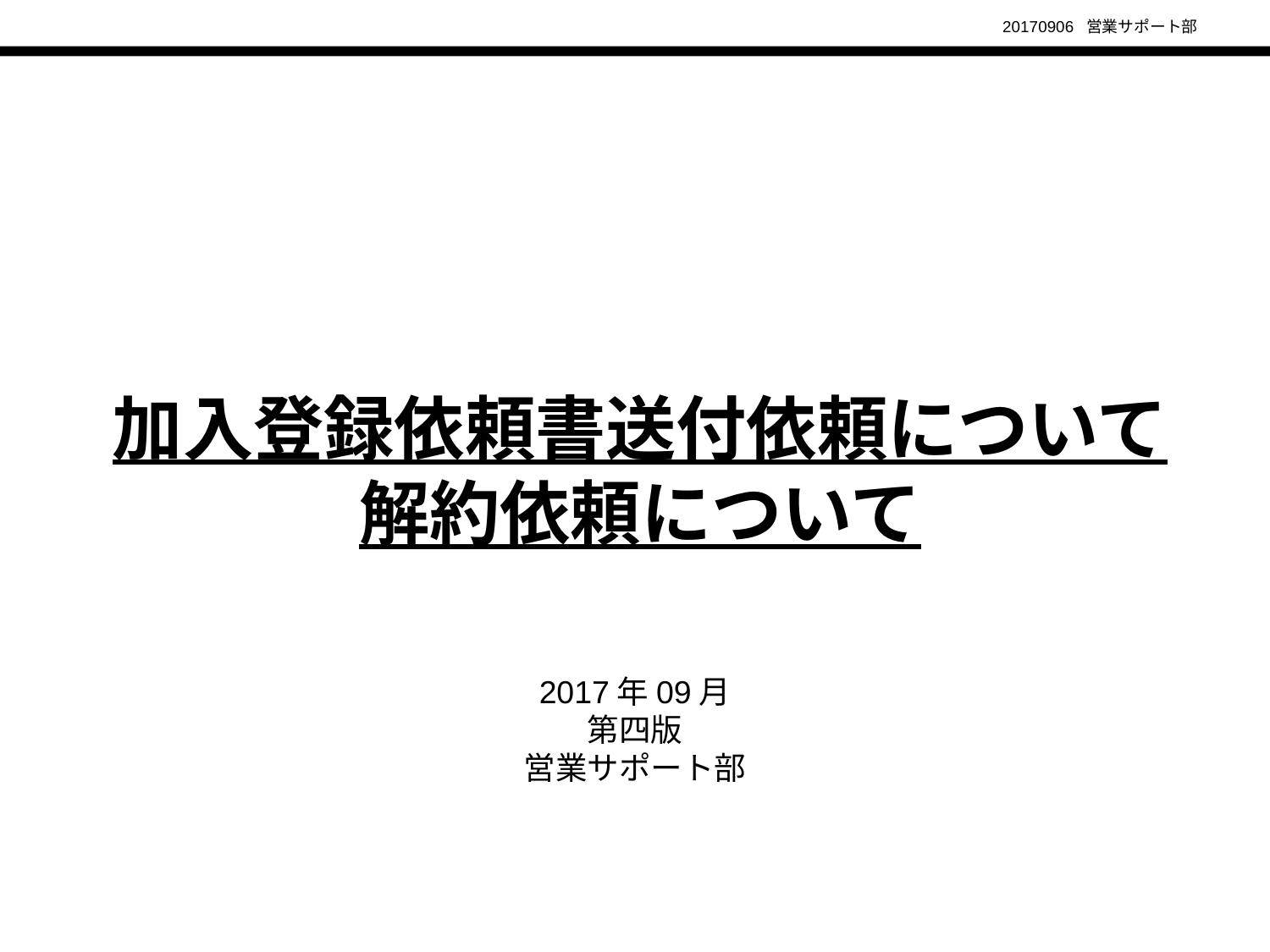

加入登録依頼書送付依頼について
解約依頼について
2017年09月
第四版
営業サポート部